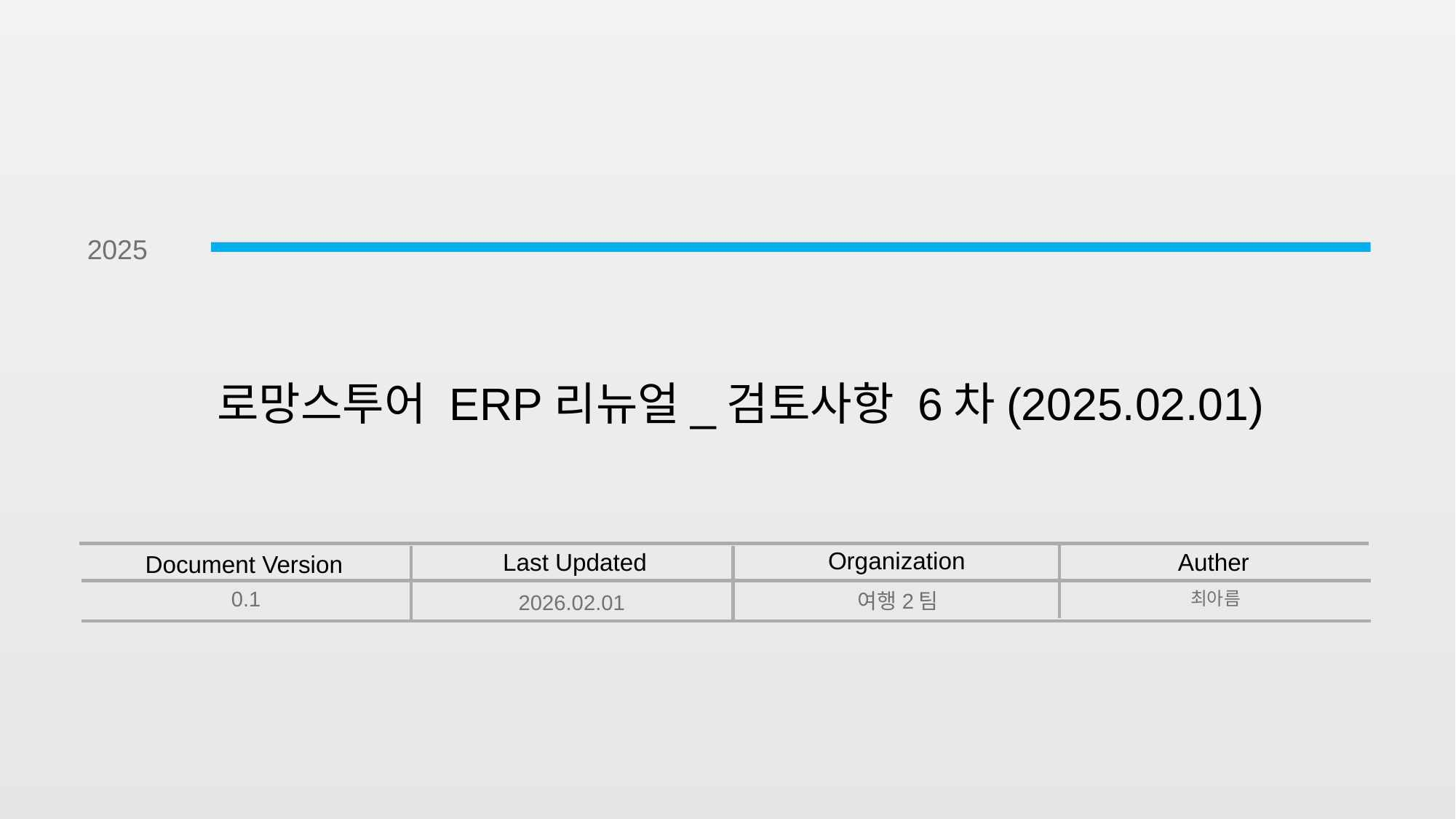

2025

로망스투어 ERP리뉴얼_검토사항 6차(2025.02.01)
Organization
Auther
Last Updated
Document Version
0.1
최아름
여행2팀
2026.02.01
1